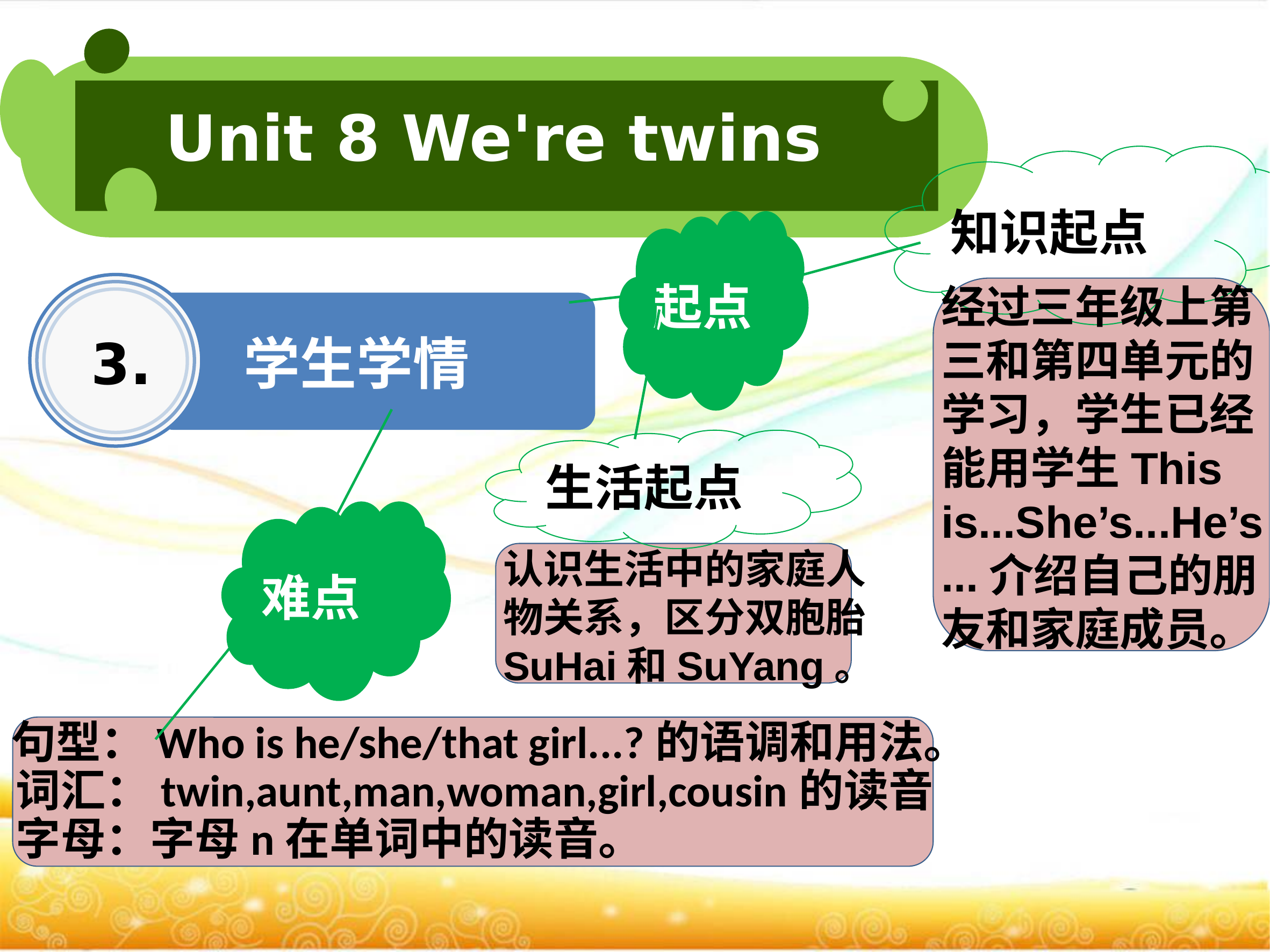

Unit 8 We're twins
知识起点
起点

3.    学生学情
经过三年级上第三和第四单元的学习，学生已经能用学生This is...She’s...He’s...介绍自己的朋友和家庭成员。

生活起点
难点
认识生活中的家庭人物关系，区分双胞胎SuHai和SuYang。

句型：Who is he/she/that girl...?的语调和用法。
        词汇：twin,aunt,man,woman,girl,cousin的读音
        字母：字母n在单词中的读音。